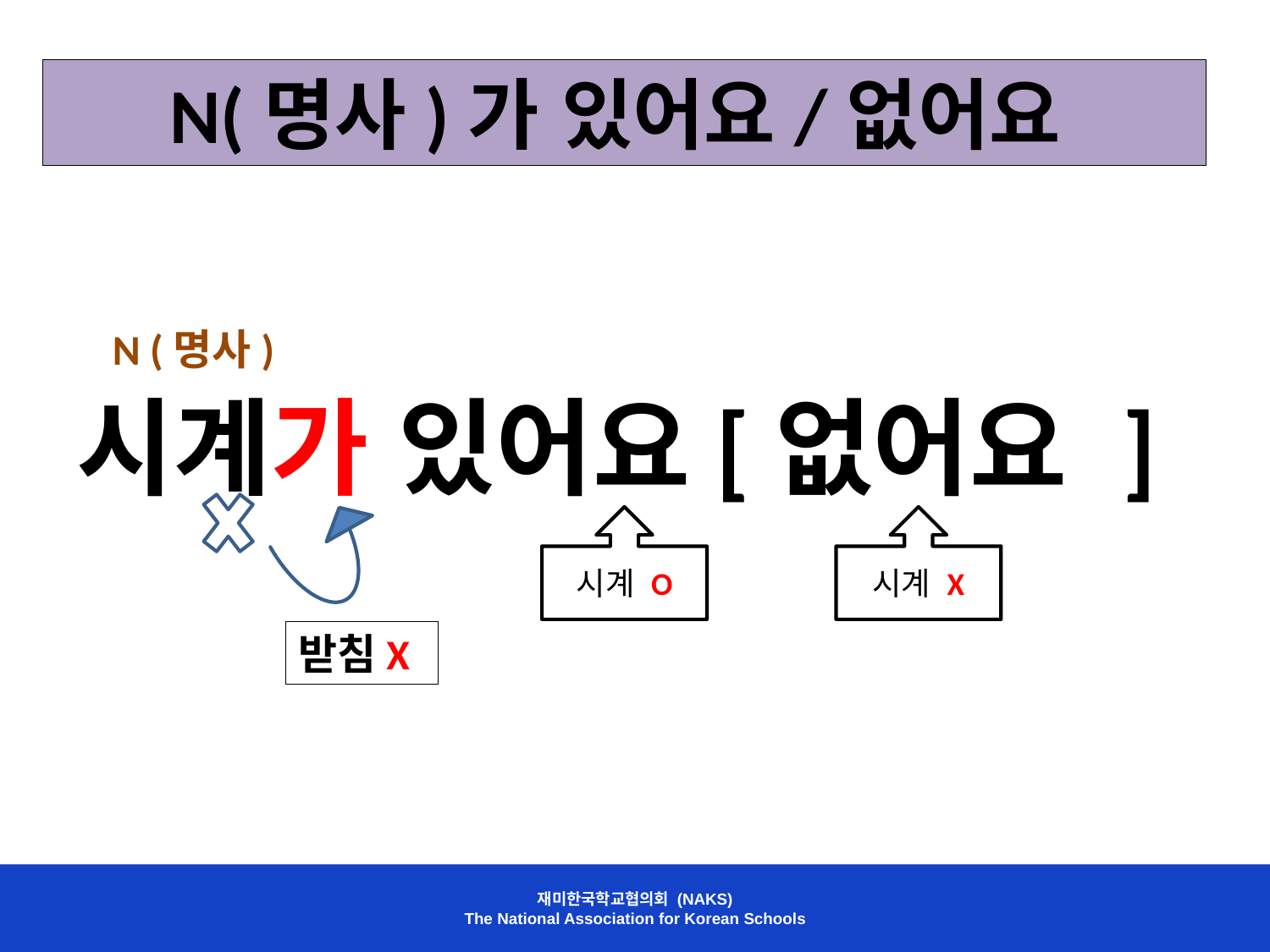

N(명사)가 있어요/없어요
N (명사)
시계가 있어요[없어요 ]

시계 O
시계 X

받침X
재미한국학교협의회 (NAKS)
The National Association for Korean Schools